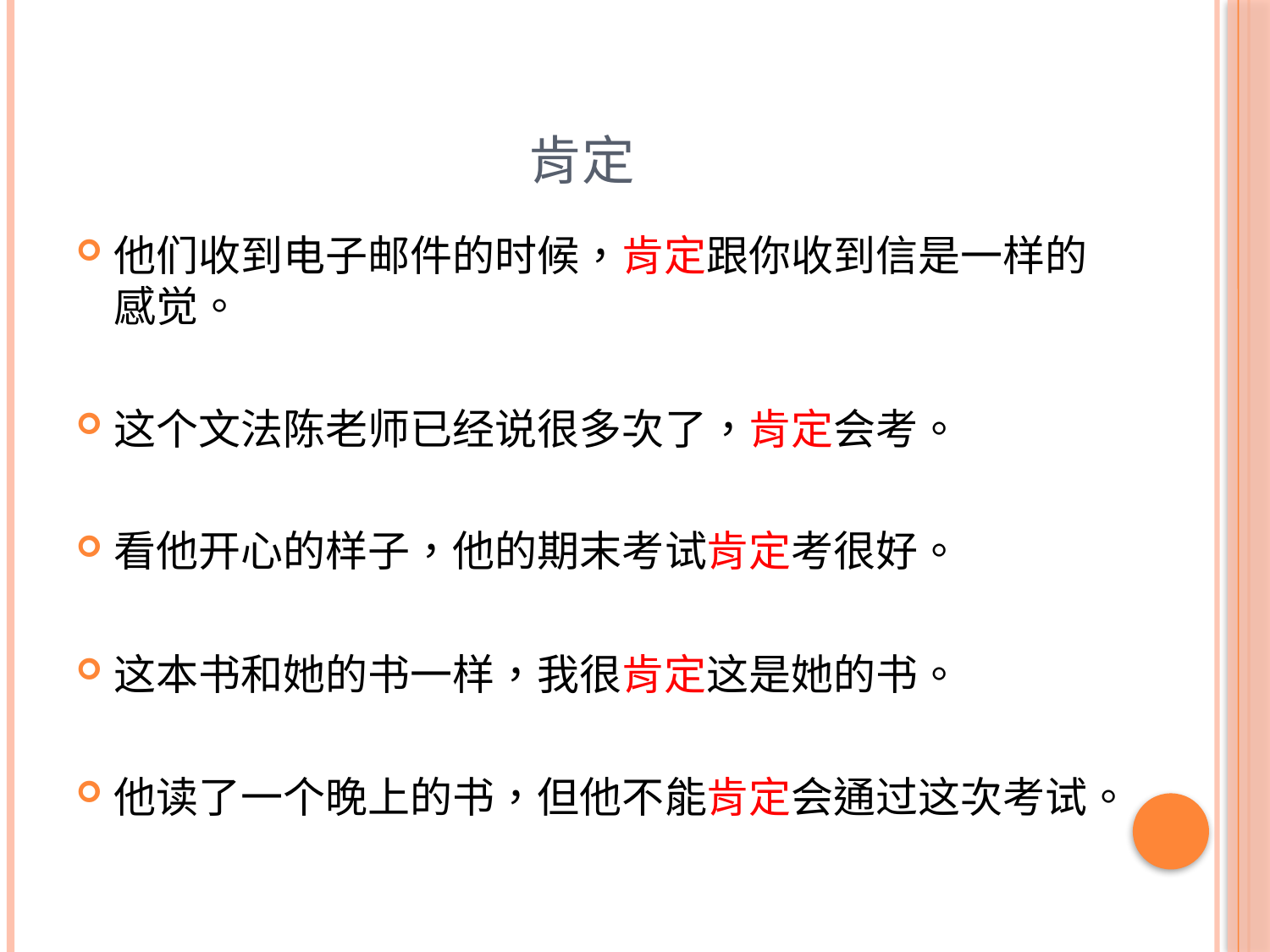

# 肯定
他们收到电子邮件的时候，肯定跟你收到信是一样的感觉。

这个文法陈老师已经说很多次了，肯定会考。

看他开心的样子，他的期末考试肯定考很好。

这本书和她的书一样，我很肯定这是她的书。

他读了一个晚上的书，但他不能肯定会通过这次考试。